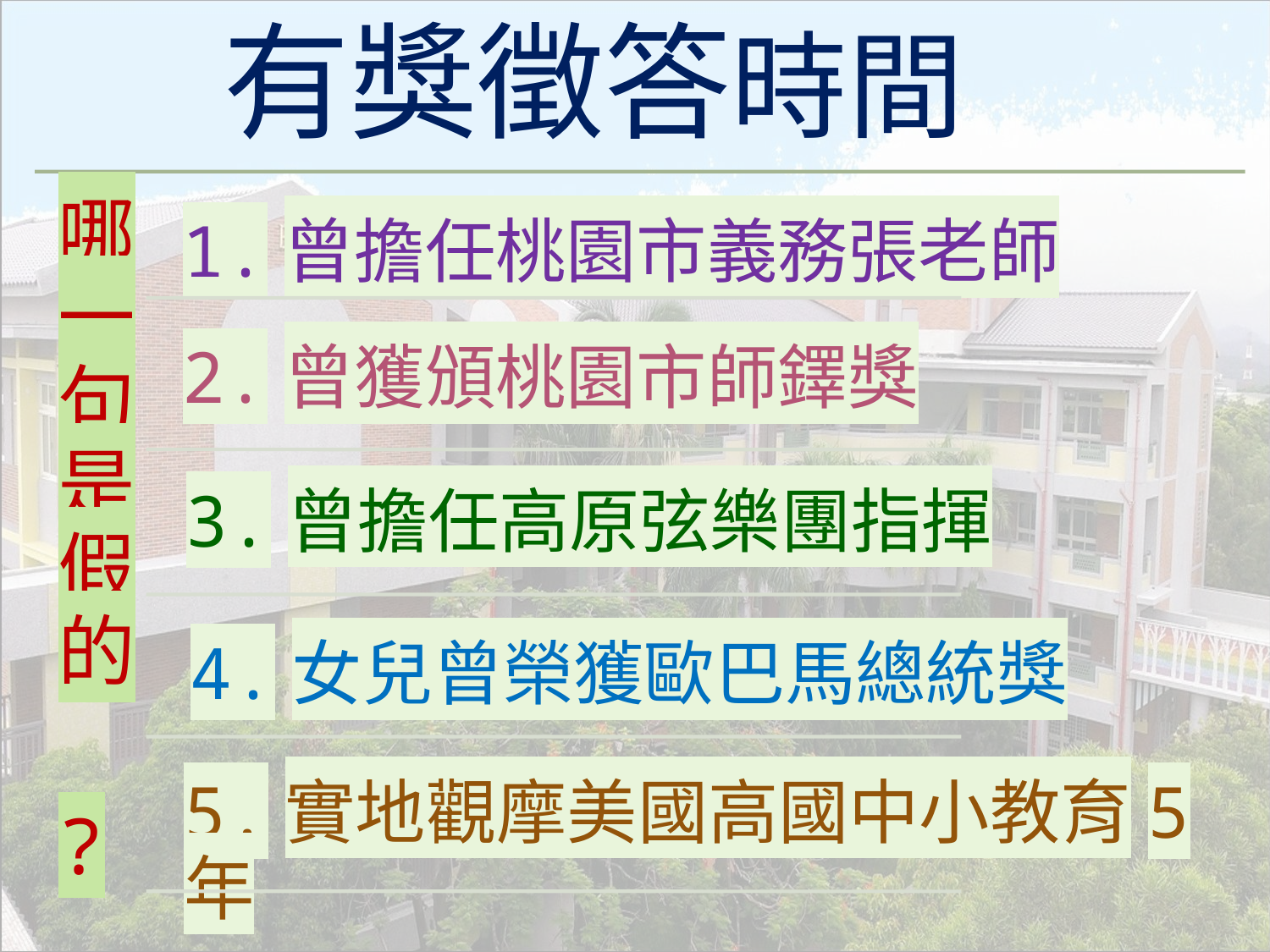

有獎徵答時間
哪一句是假的
 ?
1.曾擔任桃園市義務張老師
2.曾獲頒桃園市師鐸獎
3.曾擔任高原弦樂團指揮
4.女兒曾榮獲歐巴馬總統獎
5.實地觀摩美國高國中小教育5年